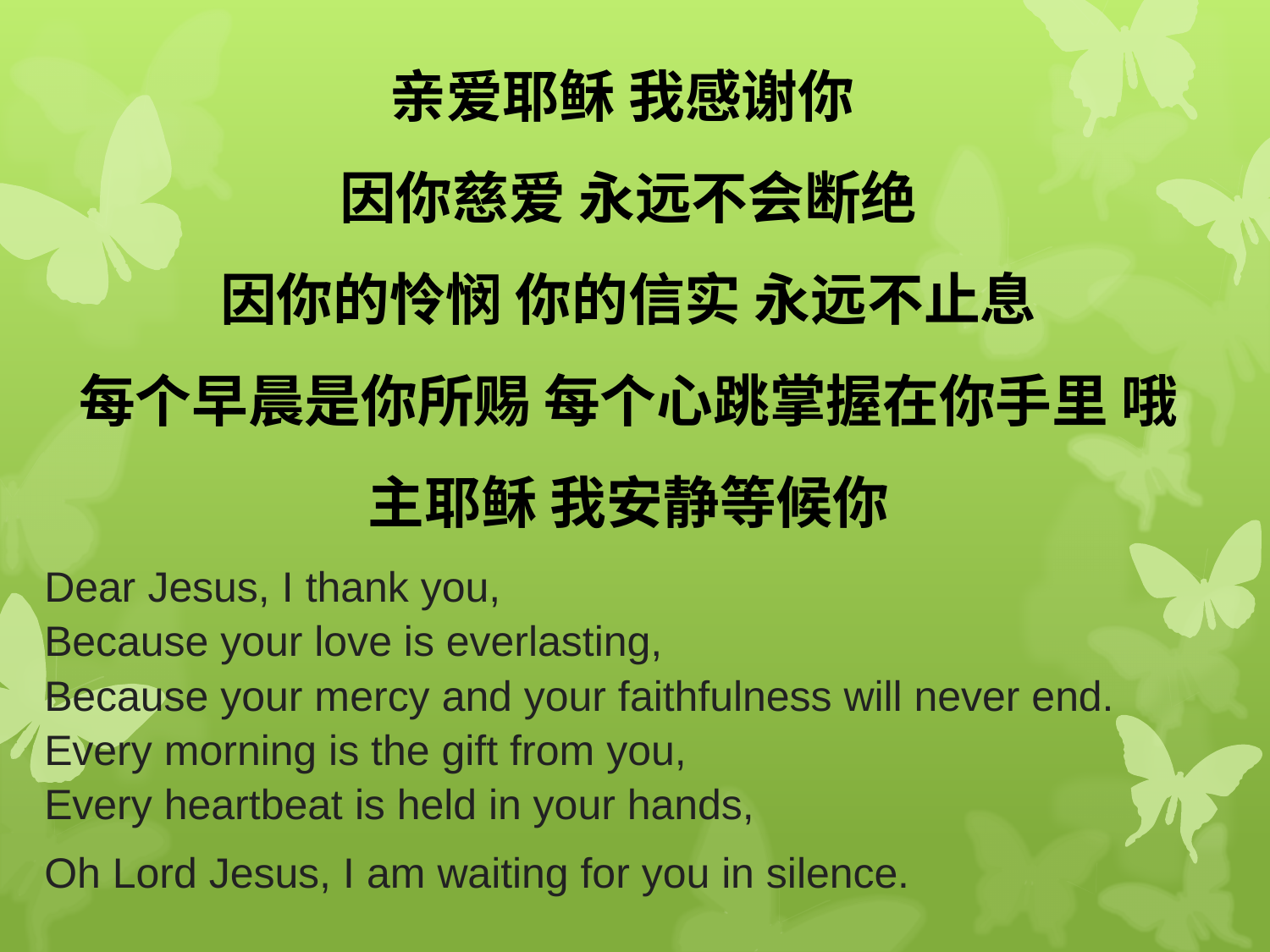

亲爱耶稣 我感谢你
因你慈爱 永远不会断绝
因你的怜悯 你的信实 永远不止息
每个早晨是你所赐 每个心跳掌握在你手里 哦主耶稣 我安静等候你
Dear Jesus, I thank you,
Because your love is everlasting,
Because your mercy and your faithfulness will never end.
Every morning is the gift from you,
Every heartbeat is held in your hands,
Oh Lord Jesus, I am waiting for you in silence.